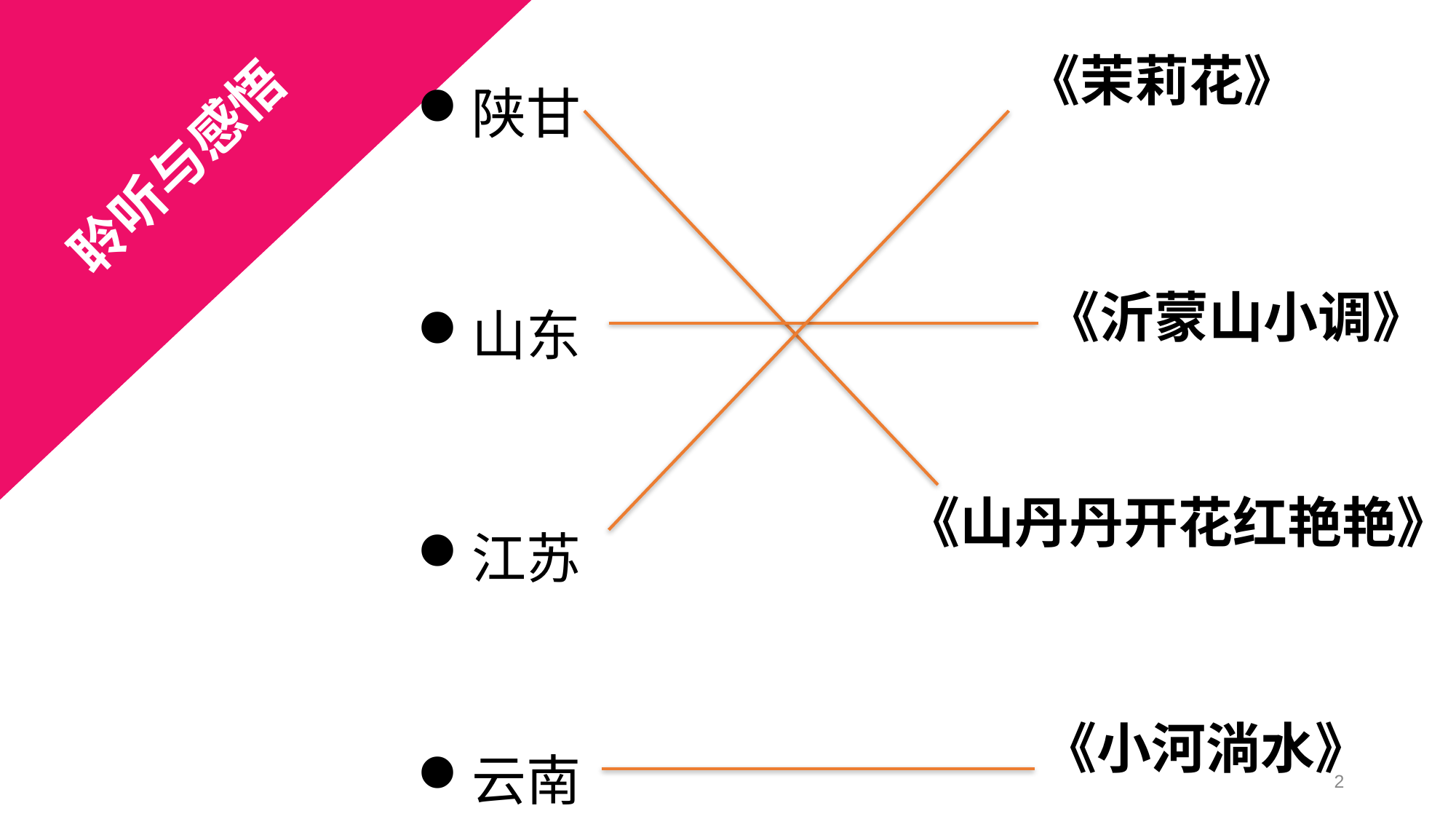

陕甘

山东

江苏

云南

《茉莉花》
聆听与感悟
《沂蒙山小调》
《山丹丹开花红艳艳》

《小河淌水》
2